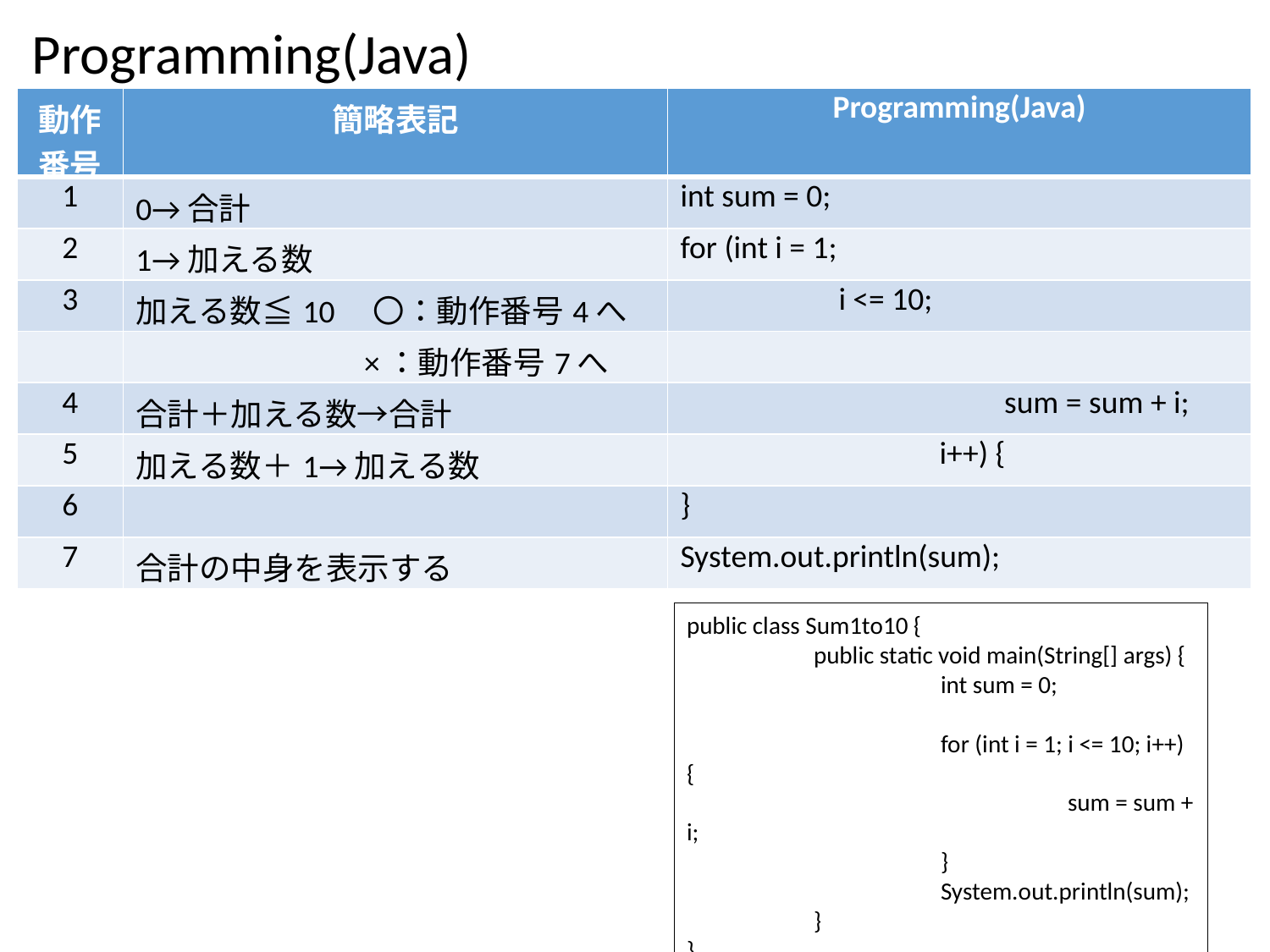

Programming(Java)
| 動作 番号 | 簡略表記 | Programming(Java) |
| --- | --- | --- |
| 1 | 0→合計 | int sum = 0; |
| 2 | 1→加える数 | for (int i = 1; |
| 3 | 加える数≦10　〇：動作番号4へ | i <= 10; |
|  | ×：動作番号7へ |  |
| 4 | 合計＋加える数→合計 | sum = sum + i; |
| 5 | 加える数＋1→加える数 | i++) { |
| 6 |  | } |
| 7 | 合計の中身を表示する | System.out.println(sum); |
public class Sum1to10 {
	public static void main(String[] args) {
		int sum = 0;

		for (int i = 1; i <= 10; i++) {
			sum = sum + i;
		}
		System.out.println(sum);
	}
}